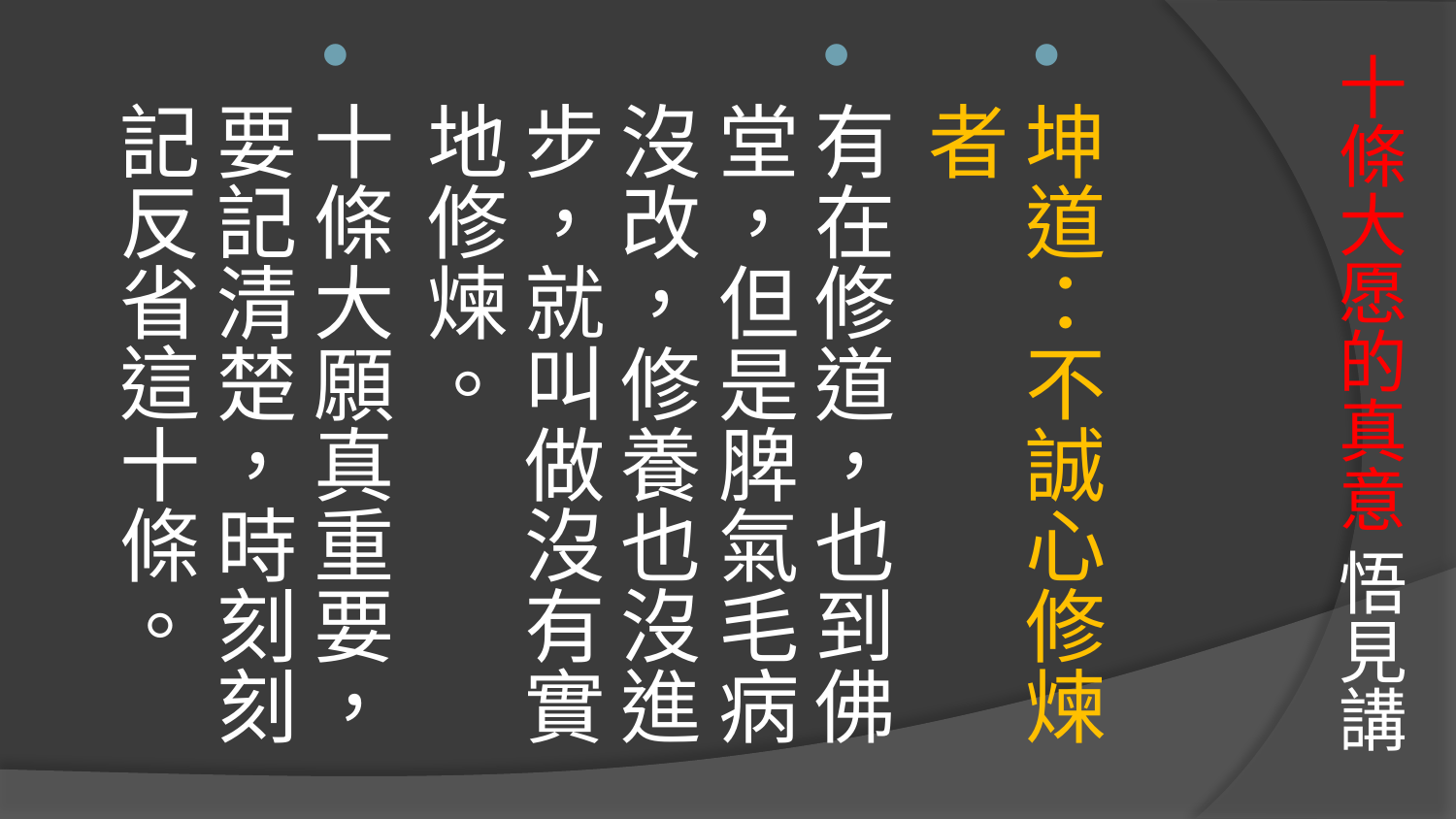

坤道：不誠心修煉者
有在修道，也到佛堂，但是脾氣毛病沒改，修養也沒進步，就叫做沒有實地修煉。
十條大願真重要，要記清楚，時刻刻記反省這十條。

# 十條大愿的真意 悟見講